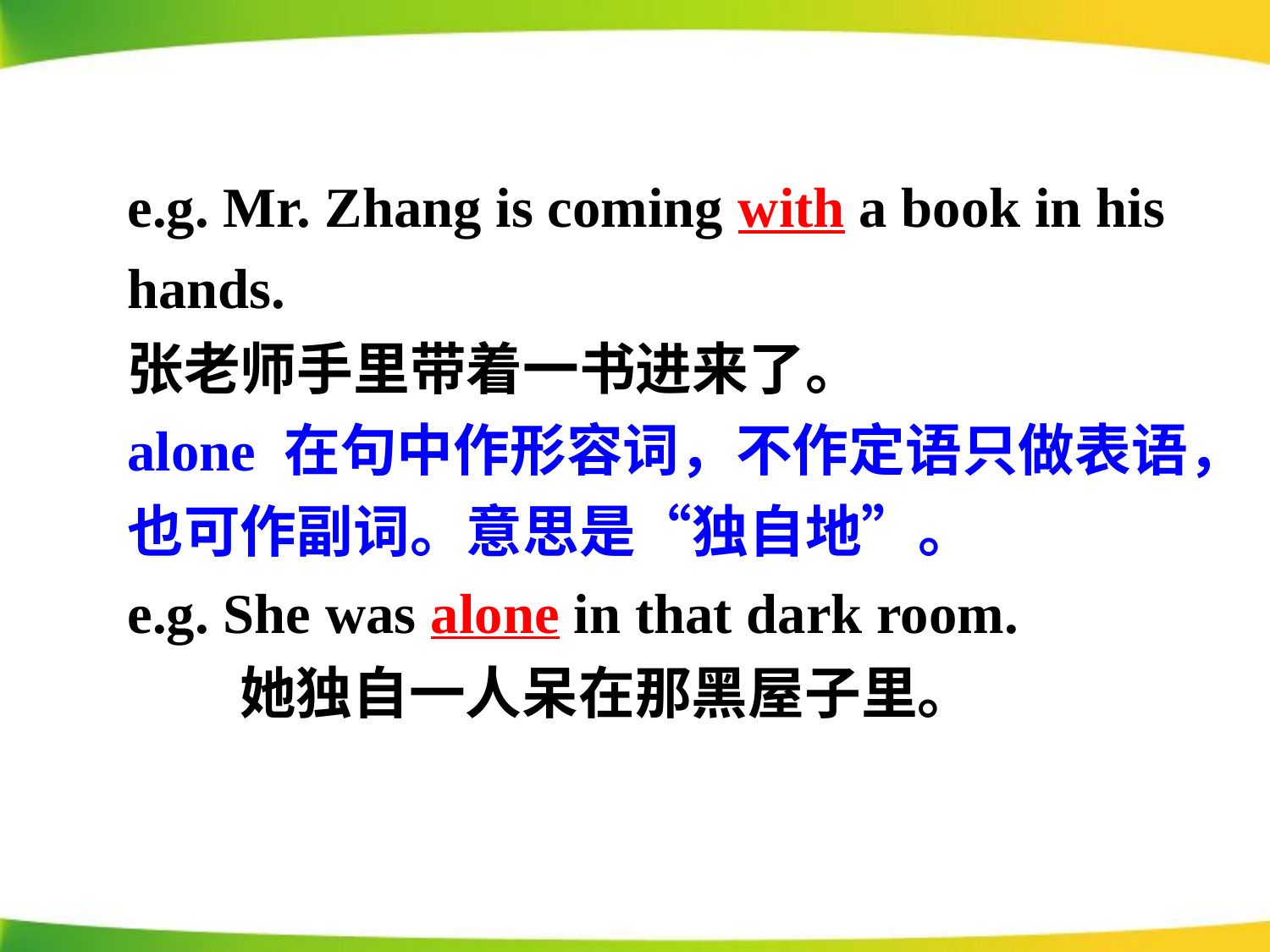

e.g. Mr. Zhang is coming with a book in his hands.
张老师手里带着一书进来了。
alone 在句中作形容词，不作定语只做表语，也可作副词。意思是“独自地”。
e.g. She was alone in that dark room.
	她独自一人呆在那黑屋子里。